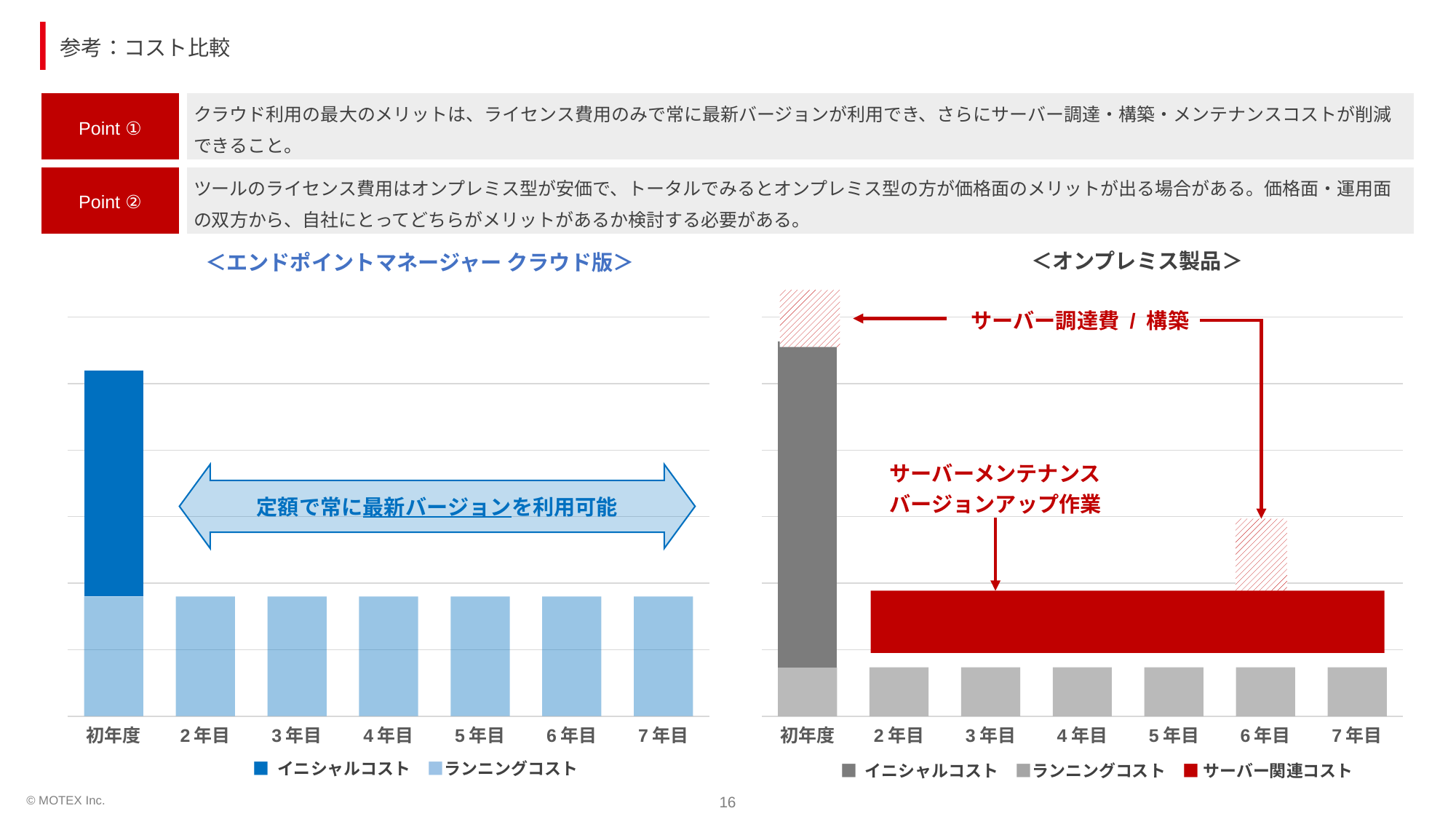

参考：コスト比較
| Point ① | クラウド利用の最大のメリットは、ライセンス費用のみで常に最新バージョンが利用でき、さらにサーバー調達・構築・メンテナンスコストが削減できること。 |
| --- | --- |
| Point ② | ツールのライセンス費用はオンプレミス型が安価で、トータルでみるとオンプレミス型の方が価格面のメリットが出る場合がある。価格面・運用面の双方から、自社にとってどちらがメリットがあるか検討する必要がある。 |
＜オンプレミス製品＞
＜エンドポイントマネージャー クラウド版＞

サーバー調達費 / 構築
サーバーメンテナンス
バージョンアップ作業

### Chart

| Category | 利用料 | 登録料 |
|---|---|---|
| 初年度 | 3600.0 | 6800.0 |
| 2年目 | 3600.0 | 0.0 |
| 3年目 | 3600.0 | 0.0 |
| 4年目 | 3600.0 | 0.0 |
| 5年目 | 3600.0 | 0.0 |
| 6年目 | 3600.0 | 0.0 |
| 7年目 | 3600.0 | 0.0 |

### Chart

| Category | 利用料 | 登録料 |
|---|---|---|
| 初年度 | 1470.0 | 9800.0 |
| 2年目 | 1470.0 | 0.0 |
| 3年目 | 1470.0 | 0.0 |
| 4年目 | 1470.0 | 0.0 |
| 5年目 | 1470.0 | 0.0 |
| 6年目 | 1470.0 | 0.0 |
| 7年目 | 1470.0 | 0.0 |
定額で常に最新バージョンを利用可能
■ イニシャルコスト　■ランニングコスト
■ イニシャルコスト　■ランニングコスト　■ サーバー関連コスト